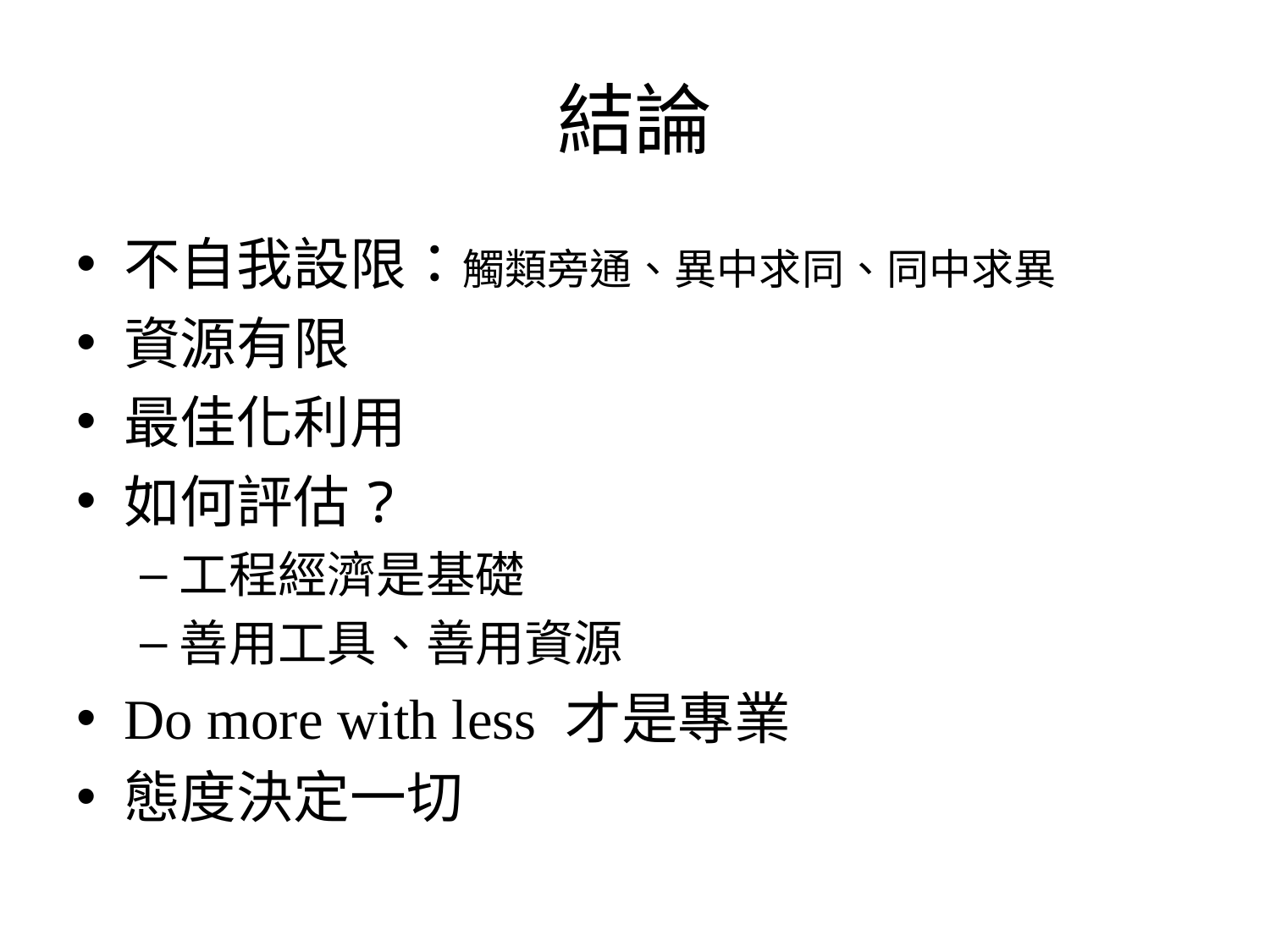

# 結論
不自我設限：觸類旁通、異中求同、同中求異
資源有限
最佳化利用
如何評估?
工程經濟是基礎
善用工具、善用資源
Do more with less 才是專業
態度決定一切